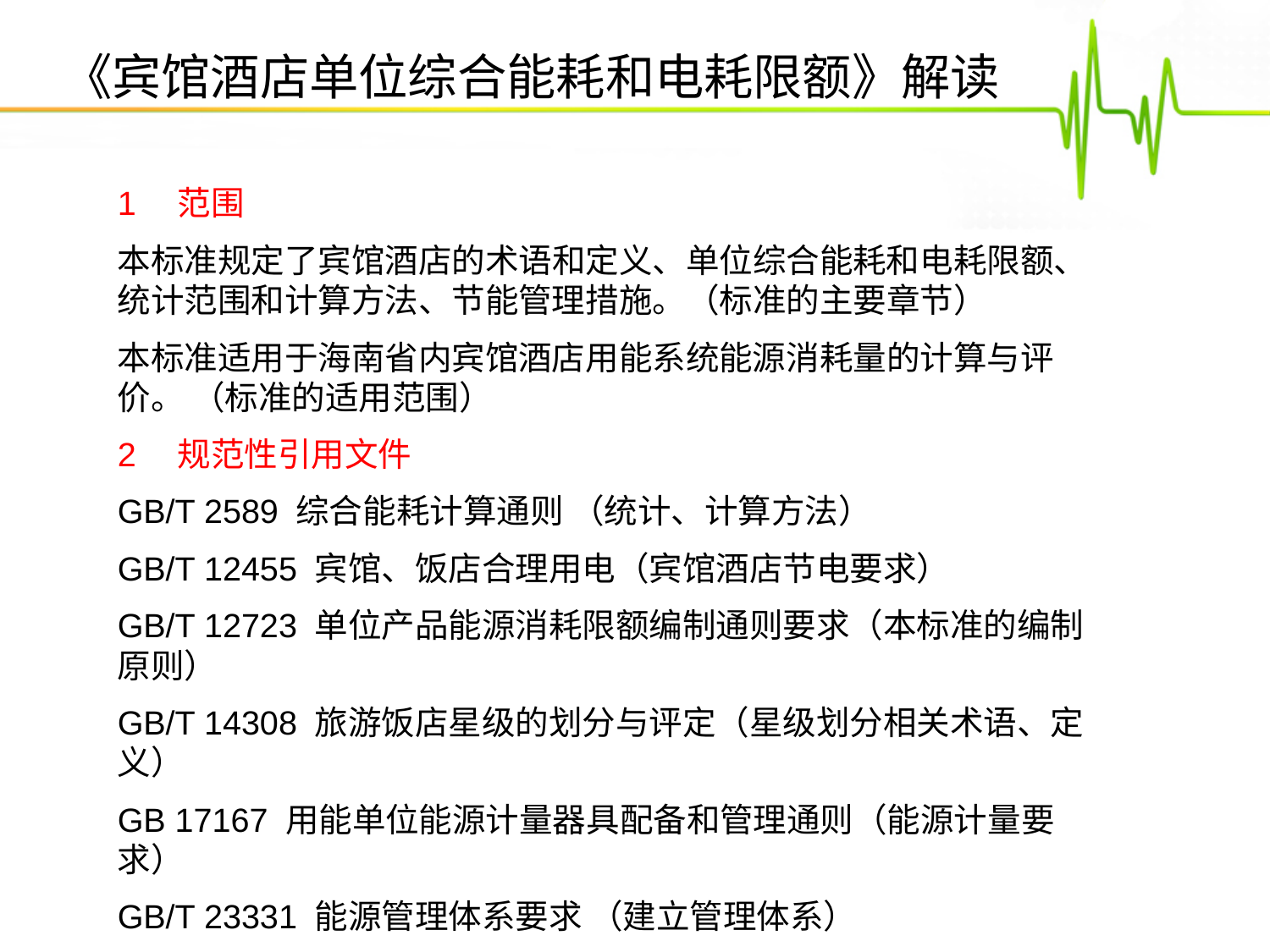

《宾馆酒店单位综合能耗和电耗限额》解读
1　范围
本标准规定了宾馆酒店的术语和定义、单位综合能耗和电耗限额、统计范围和计算方法、节能管理措施。（标准的主要章节）
本标准适用于海南省内宾馆酒店用能系统能源消耗量的计算与评价。 （标准的适用范围）
2　规范性引用文件
GB/T 2589 综合能耗计算通则 （统计、计算方法）
GB/T 12455 宾馆、饭店合理用电（宾馆酒店节电要求）
GB/T 12723 单位产品能源消耗限额编制通则要求（本标准的编制原则）
GB/T 14308 旅游饭店星级的划分与评定（星级划分相关术语、定义）
GB 17167 用能单位能源计量器具配备和管理通则（能源计量要求）
GB/T 23331 能源管理体系要求 （建立管理体系）
点击添加文本
点击添加文本
点击添加文本
点击添加文本